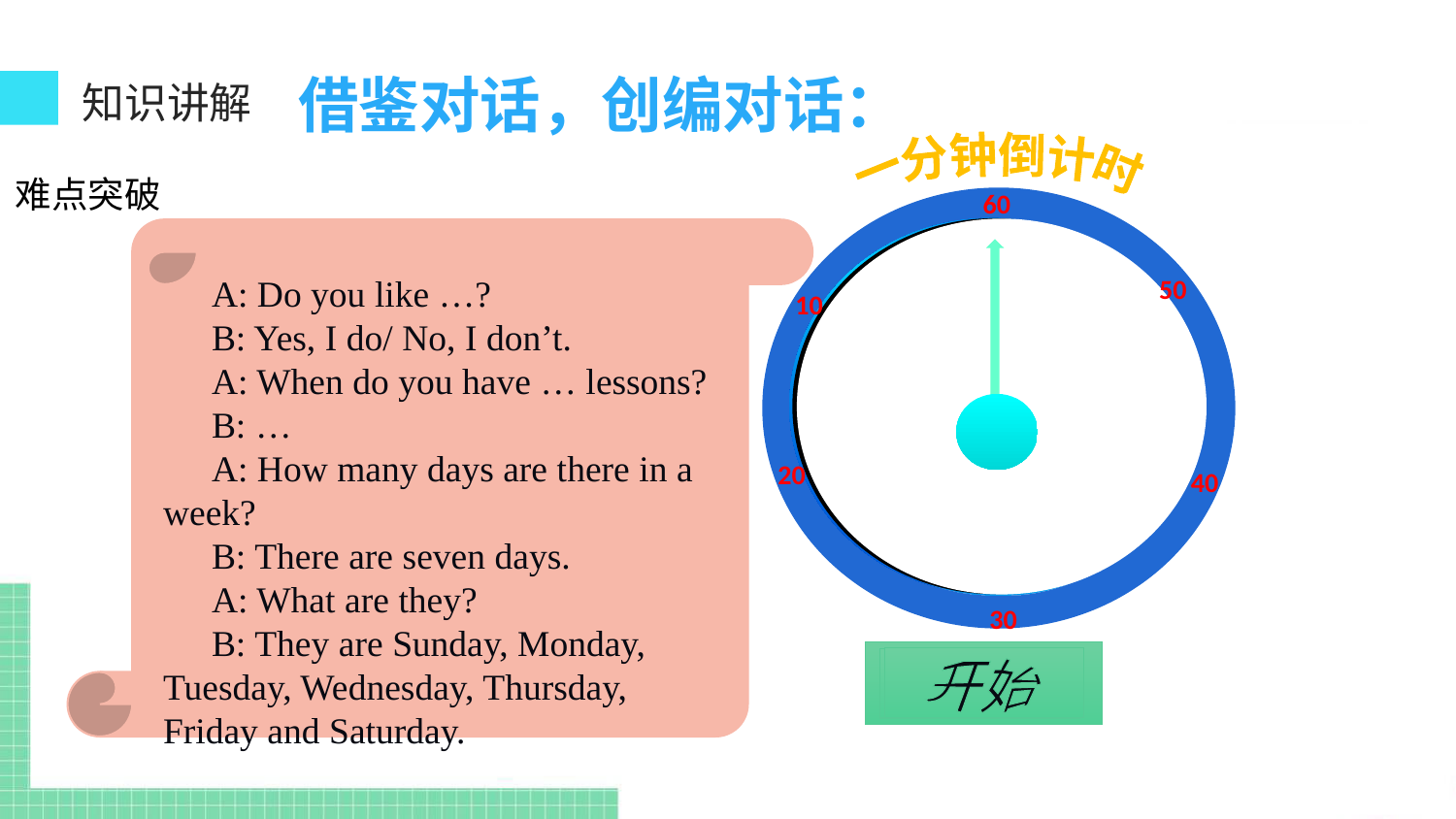

借鉴对话，创编对话：
知识讲解

难点突破
一分钟倒计时
60

A: Do you like …?
B: Yes, I do/ No, I don’t.
A: When do you have … lessons?
B: …
A: How many days are there in a week?
B: There are seven days.
A: What are they?
B: They are Sunday, Monday, Tuesday, Wednesday, Thursday, Friday and Saturday.
50
10
10

20
20
40
30
30

开始